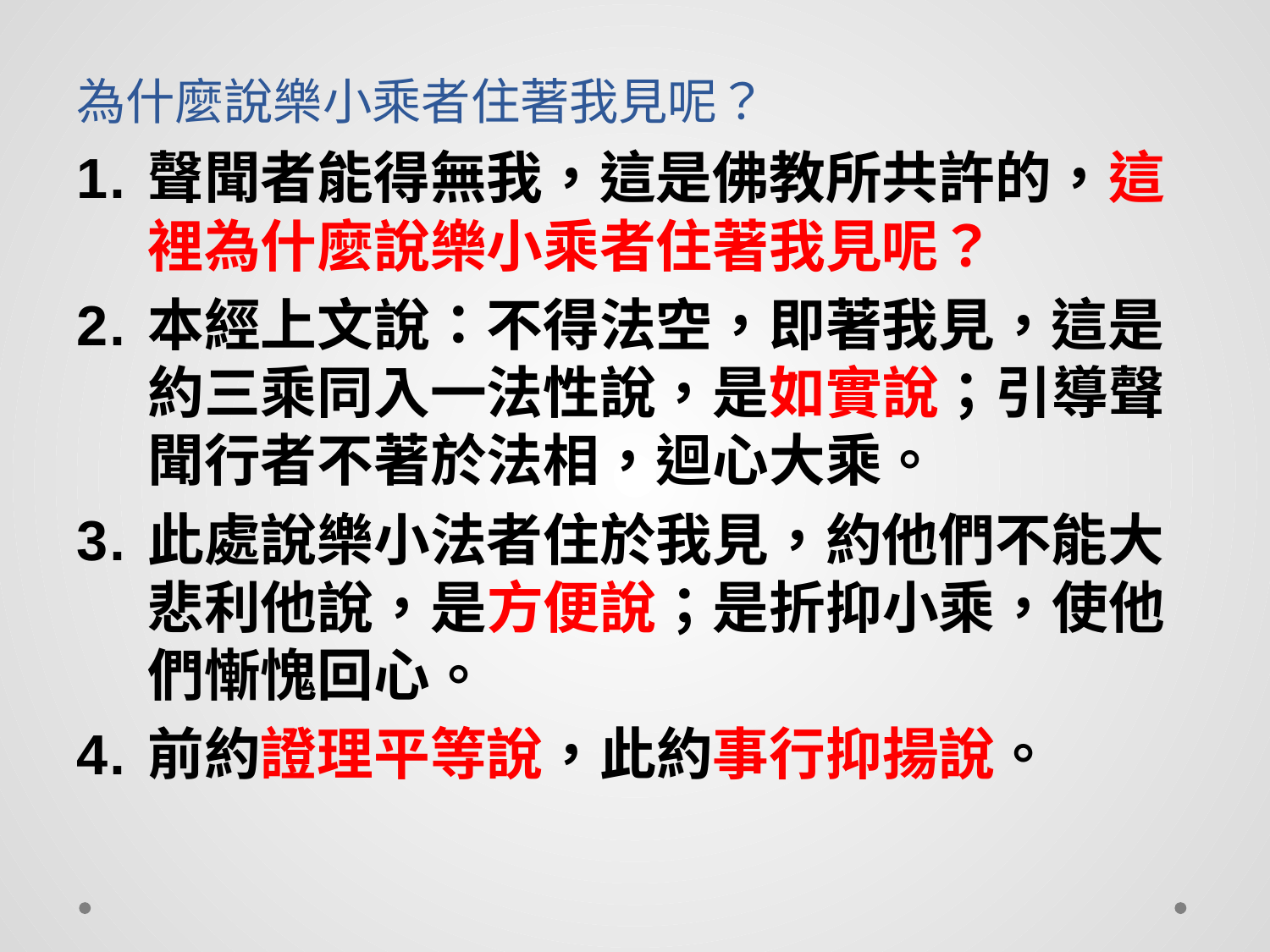

# 為什麼說樂小乘者住著我見呢？
聲聞者能得無我，這是佛教所共許的，這裡為什麼說樂小乘者住著我見呢？
本經上文說：不得法空，即著我見，這是約三乘同入一法性說，是如實說；引導聲聞行者不著於法相，迴心大乘。
此處說樂小法者住於我見，約他們不能大悲利他說，是方便說；是折抑小乘，使他們慚愧回心。
前約證理平等說，此約事行抑揚說。